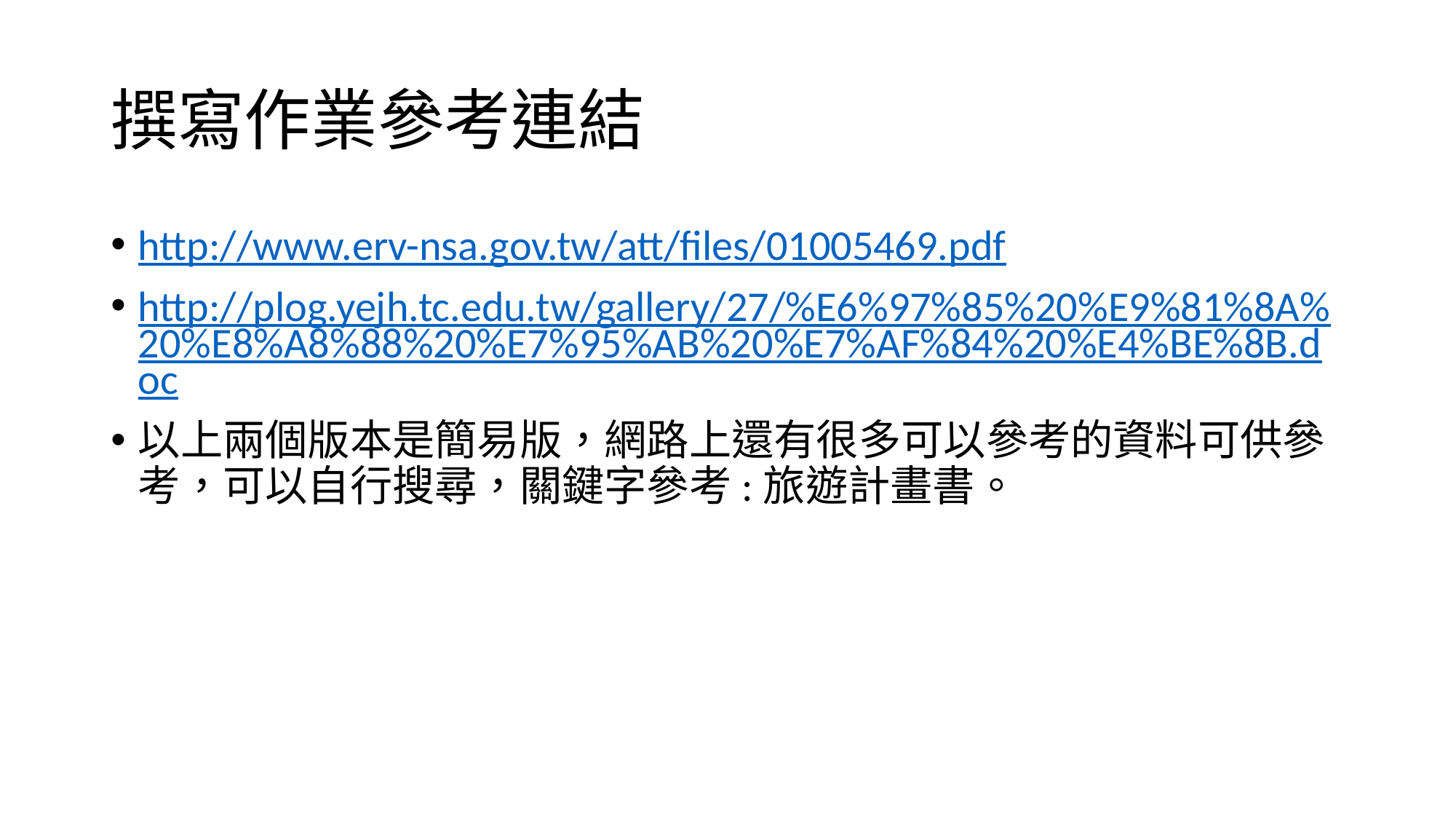

# 撰寫作業參考連結
http://www.erv-nsa.gov.tw/att/files/01005469.pdf
http://plog.yejh.tc.edu.tw/gallery/27/%E6%97%85%20%E9%81%8A%20%E8%A8%88%20%E7%95%AB%20%E7%AF%84%20%E4%BE%8B.doc
以上兩個版本是簡易版，網路上還有很多可以參考的資料可供參考，可以自行搜尋，關鍵字參考:旅遊計畫書。